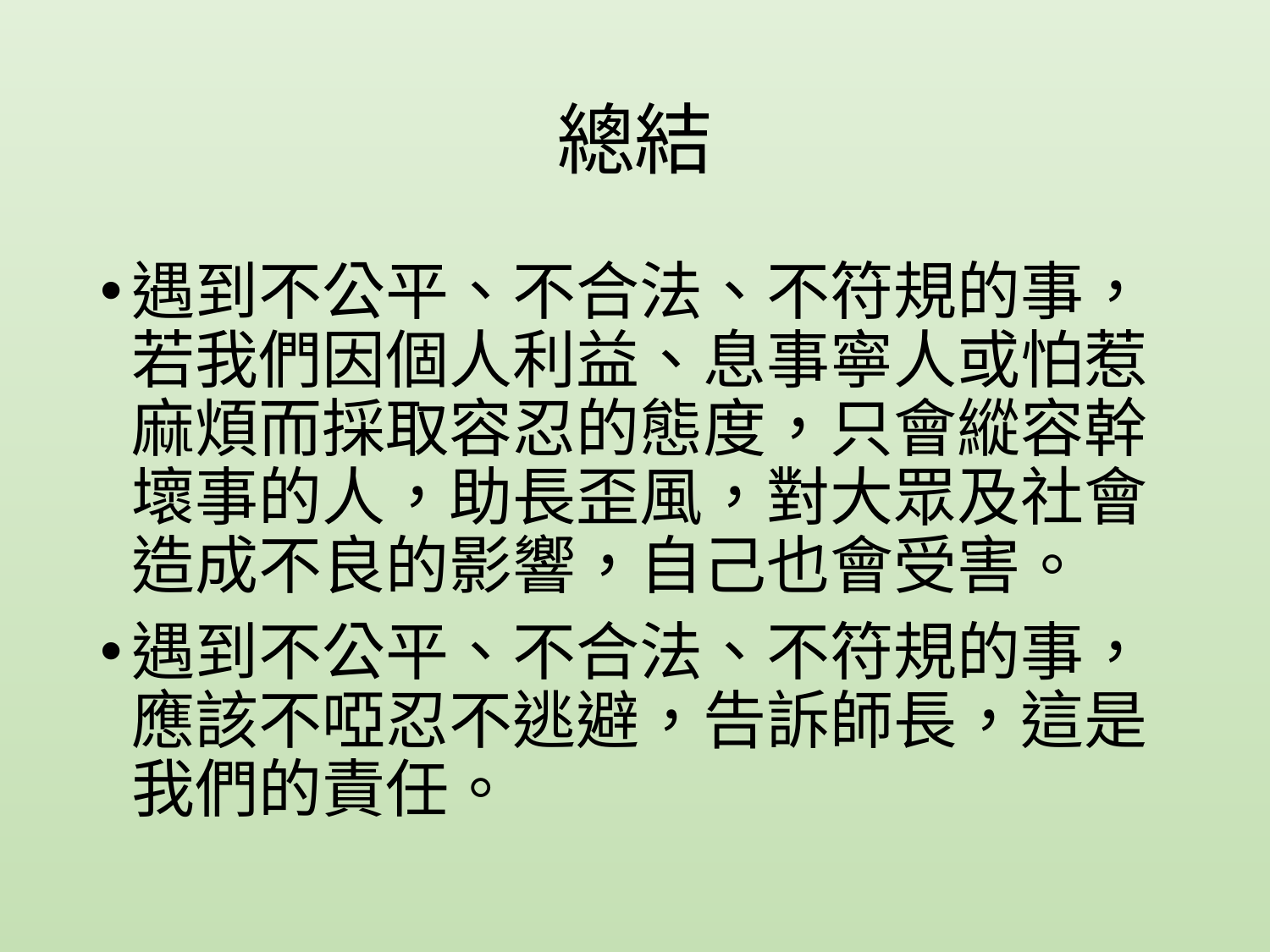

# 總結
遇到不公平、不合法、不符規的事，若我們因個人利益、息事寧人或怕惹麻煩而採取容忍的態度，只會縱容幹壞事的人，助長歪風，對大眾及社會造成不良的影響，自己也會受害。
遇到不公平、不合法、不符規的事，應該不啞忍不逃避，告訴師長，這是我們的責任。